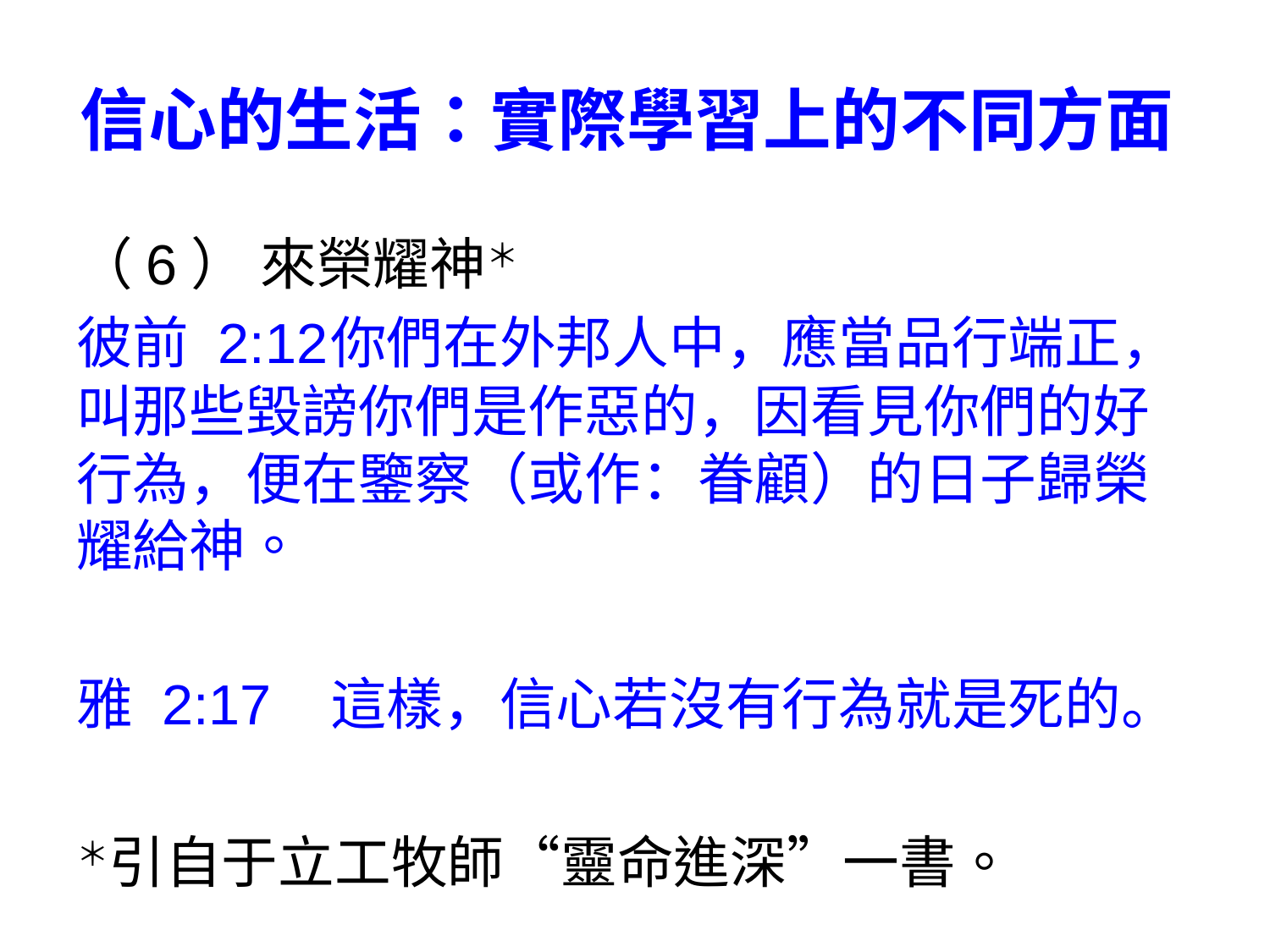

# 信心的生活：實際學習上的不同方面
（6） 來榮耀神＊
彼前 2:12	你們在外邦人中，應當品行端正，叫那些毀謗你們是作惡的，因看見你們的好行為，便在鑒察（或作：眷顧）的日子歸榮耀給神。

雅 2:17	這樣，信心若沒有行為就是死的。

＊引自于立工牧師“靈命進深”一書。